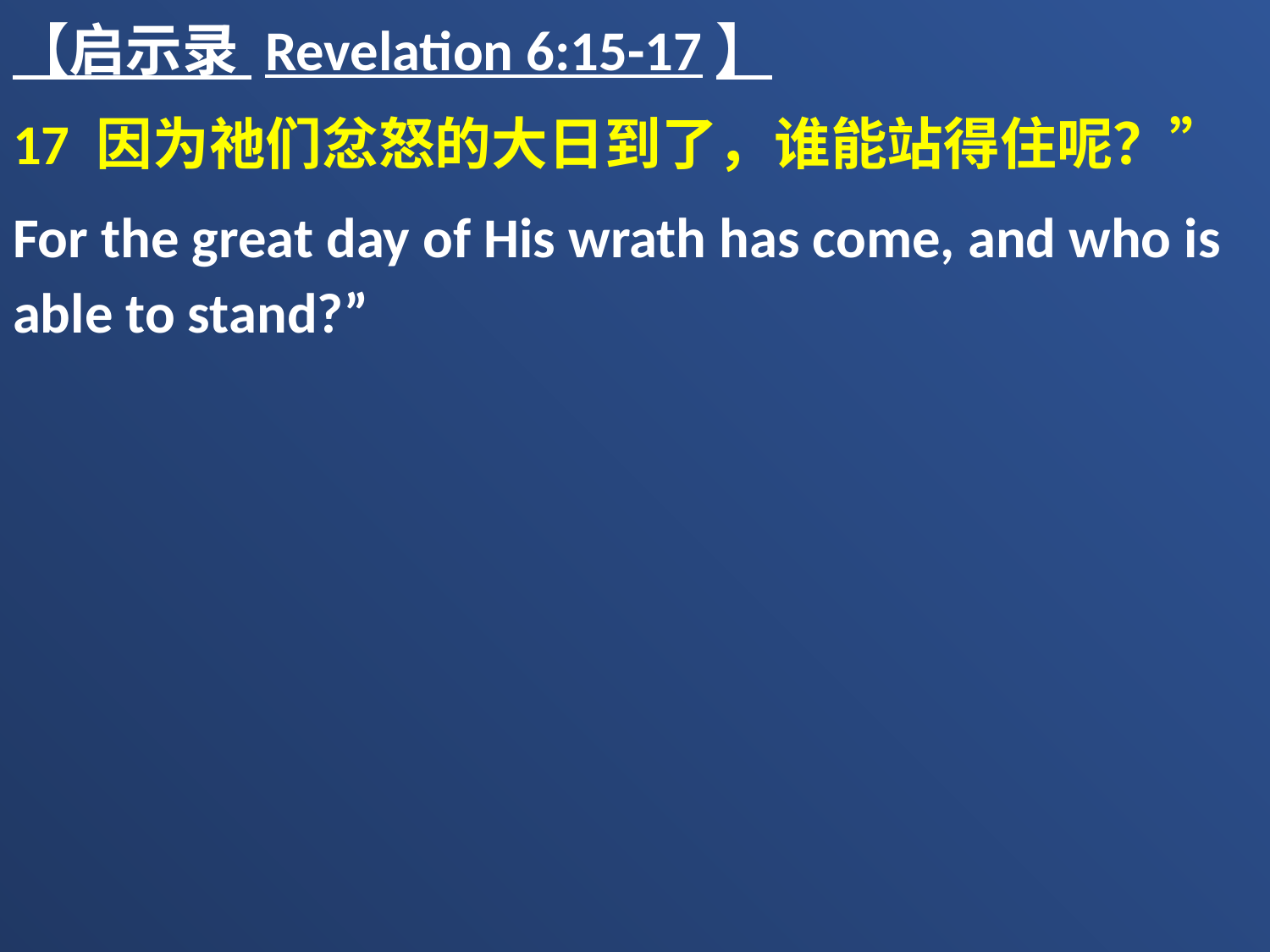

【启示录 Revelation 6:15-17】
17 因为祂们忿怒的大日到了，谁能站得住呢？”
For the great day of His wrath has come, and who is able to stand?”